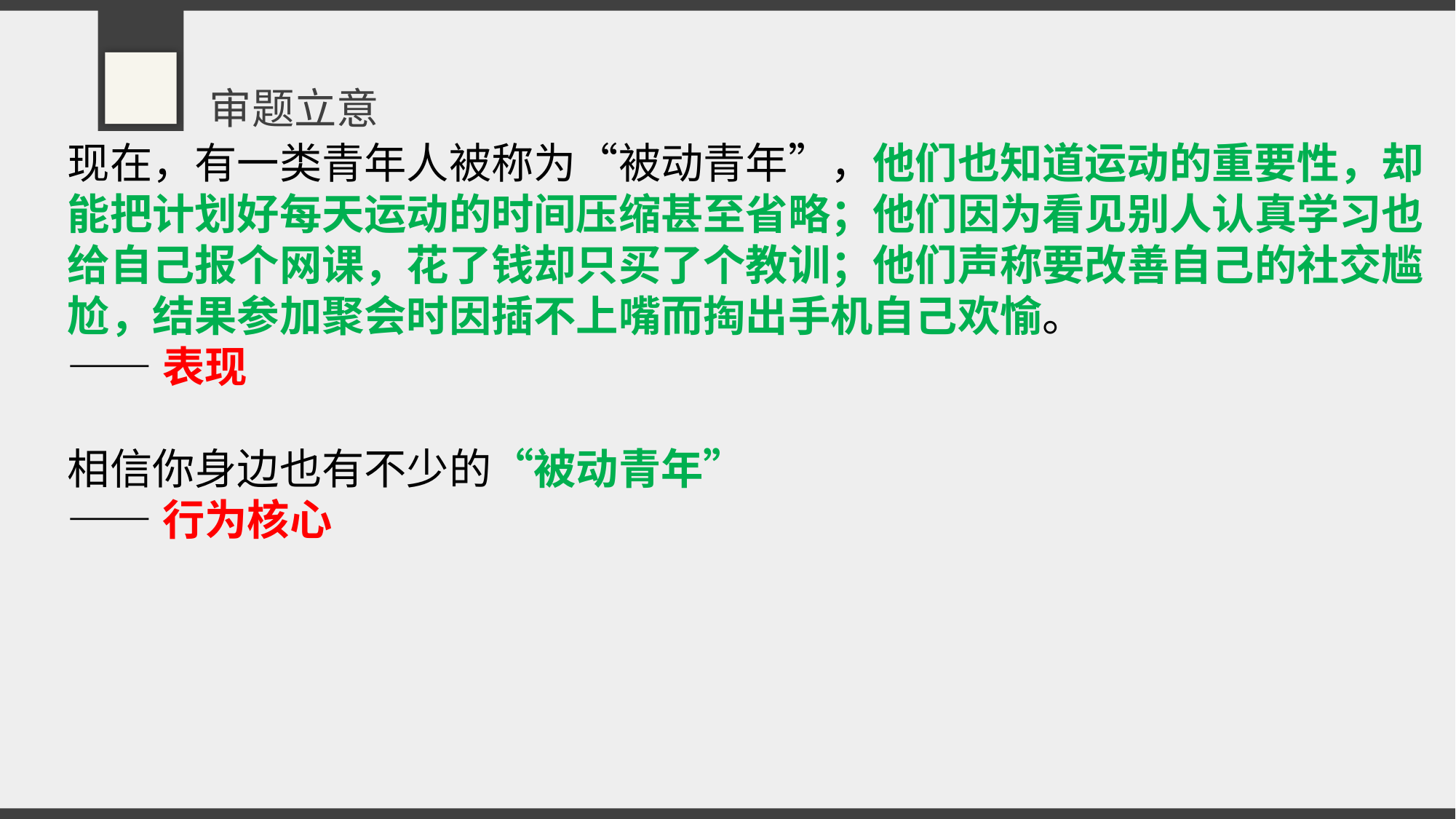

审题立意
现在，有一类青年人被称为“被动青年”，他们也知道运动的重要性，却能把计划好每天运动的时间压缩甚至省略；他们因为看见别人认真学习也给自己报个网课，花了钱却只买了个教训；他们声称要改善自己的社交尴尬，结果参加聚会时因插不上嘴而掏出手机自己欢愉。
——表现

相信你身边也有不少的“被动青年”
——行为核心